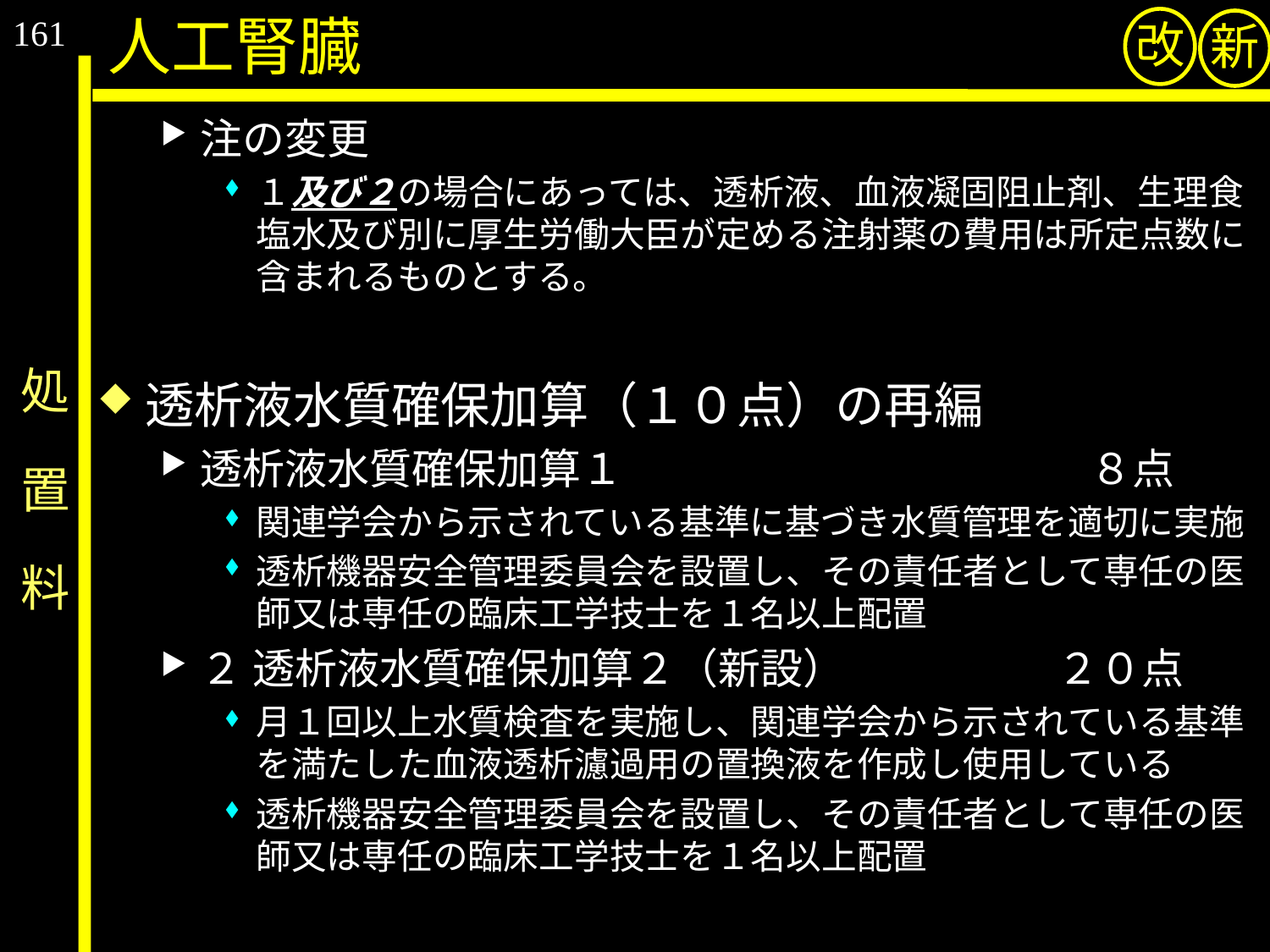

161
人工腎臓
改
新

注の変更
１及び２の場合にあっては、透析液、血液凝固阻止剤、生理食塩水及び別に厚生労働大臣が定める注射薬の費用は所定点数に含まれるものとする。

透析液水質確保加算（１０点）の再編
透析液水質確保加算１　　　　　　　　　　　８点
関連学会から示されている基準に基づき水質管理を適切に実施
透析機器安全管理委員会を設置し、その責任者として専任の医師又は専任の臨床工学技士を１名以上配置
２ 透析液水質確保加算２（新設）　　　　　２０点
月１回以上水質検査を実施し、関連学会から示されている基準を満たした血液透析濾過用の置換液を作成し使用している
透析機器安全管理委員会を設置し、その責任者として専任の医師又は専任の臨床工学技士を１名以上配置
# 処　置　料